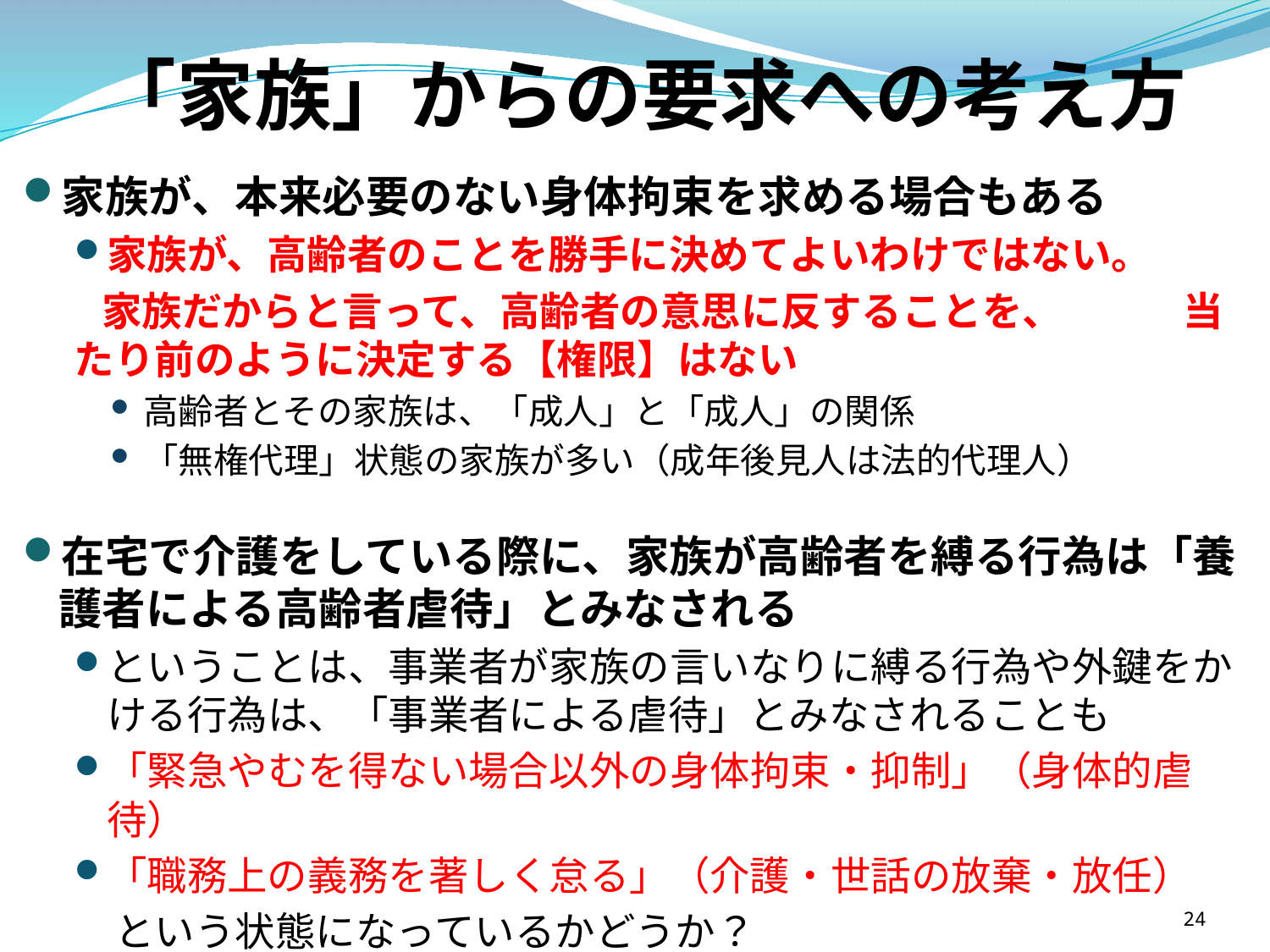

# 「家族」からの要求への考え方
家族が、本来必要のない身体拘束を求める場合もある
家族が、高齢者のことを勝手に決めてよいわけではない。
  家族だからと言って、高齢者の意思に反することを、　　　当たり前のように決定する【権限】はない
高齢者とその家族は、「成人」と「成人」の関係
「無権代理」状態の家族が多い（成年後見人は法的代理人）

在宅で介護をしている際に、家族が高齢者を縛る行為は「養護者による高齢者虐待」とみなされる
ということは、事業者が家族の言いなりに縛る行為や外鍵をかける行為は、「事業者による虐待」とみなされることも
「緊急やむを得ない場合以外の身体拘束・抑制」（身体的虐待）
「職務上の義務を著しく怠る」（介護・世話の放棄・放任）
　という状態になっているかどうか？

24